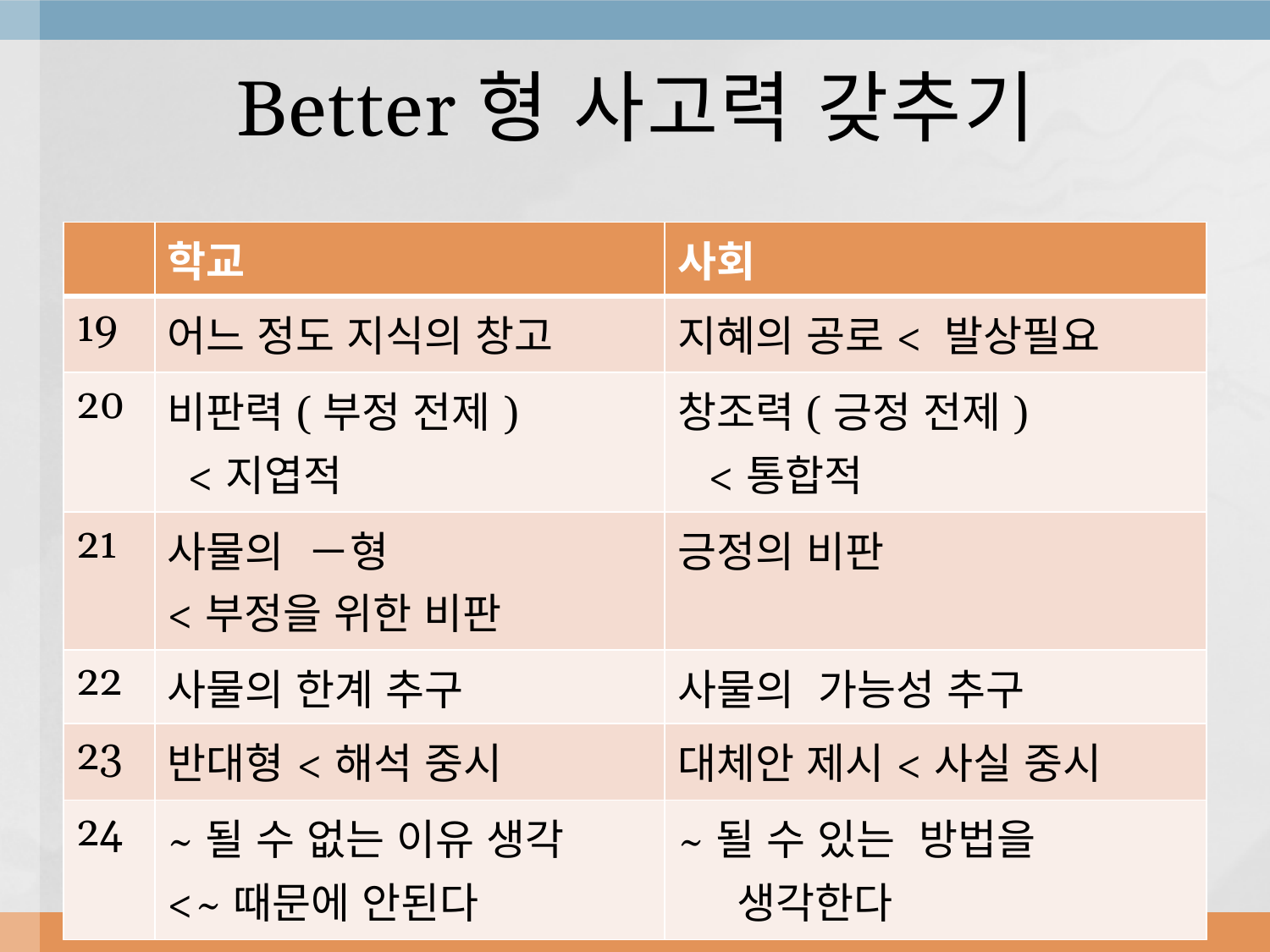

# Better형 사고력 갖추기
|  | 학교 | 사회 |
| --- | --- | --- |
| 19 | 어느 정도 지식의 창고 | 지혜의 공로< 발상필요 |
| 20 | 비판력(부정 전제) <지엽적 | 창조력(긍정 전제) <통합적 |
| 21 | 사물의 －형 <부정을 위한 비판 | 긍정의 비판 |
| 22 | 사물의 한계 추구 | 사물의 가능성 추구 |
| 23 | 반대형<해석 중시 | 대체안 제시<사실 중시 |
| 24 | ~될 수 없는 이유 생각 <~때문에 안된다 | ~될 수 있는 방법을 생각한다 |